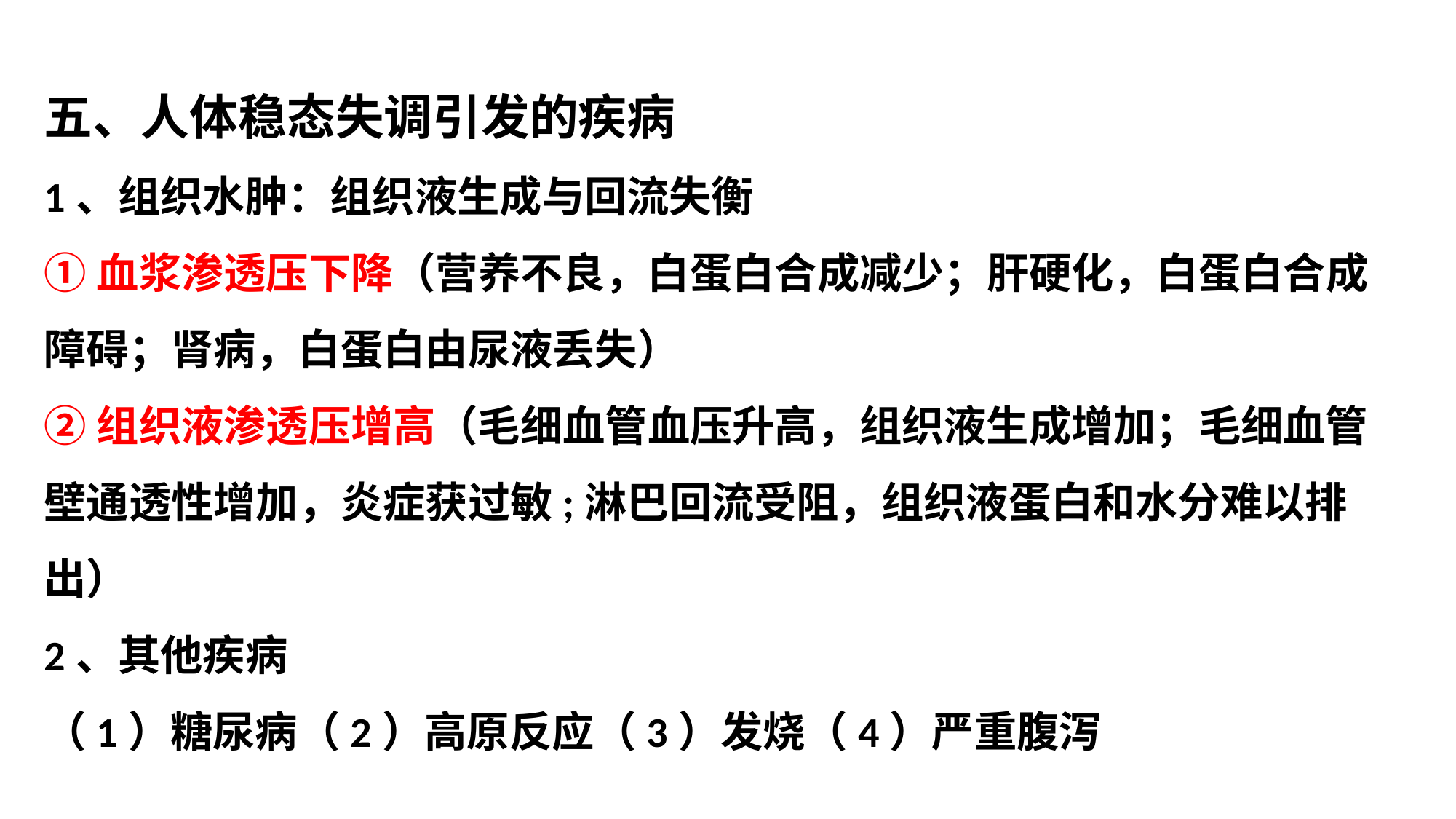

五、人体稳态失调引发的疾病
1、组织水肿：组织液生成与回流失衡
①血浆渗透压下降（营养不良，白蛋白合成减少；肝硬化，白蛋白合成障碍；肾病，白蛋白由尿液丢失）
②组织液渗透压增高（毛细血管血压升高，组织液生成增加；毛细血管壁通透性增加，炎症获过敏;淋巴回流受阻，组织液蛋白和水分难以排出）
2、其他疾病
（1）糖尿病（2）高原反应（3）发烧（4）严重腹泻